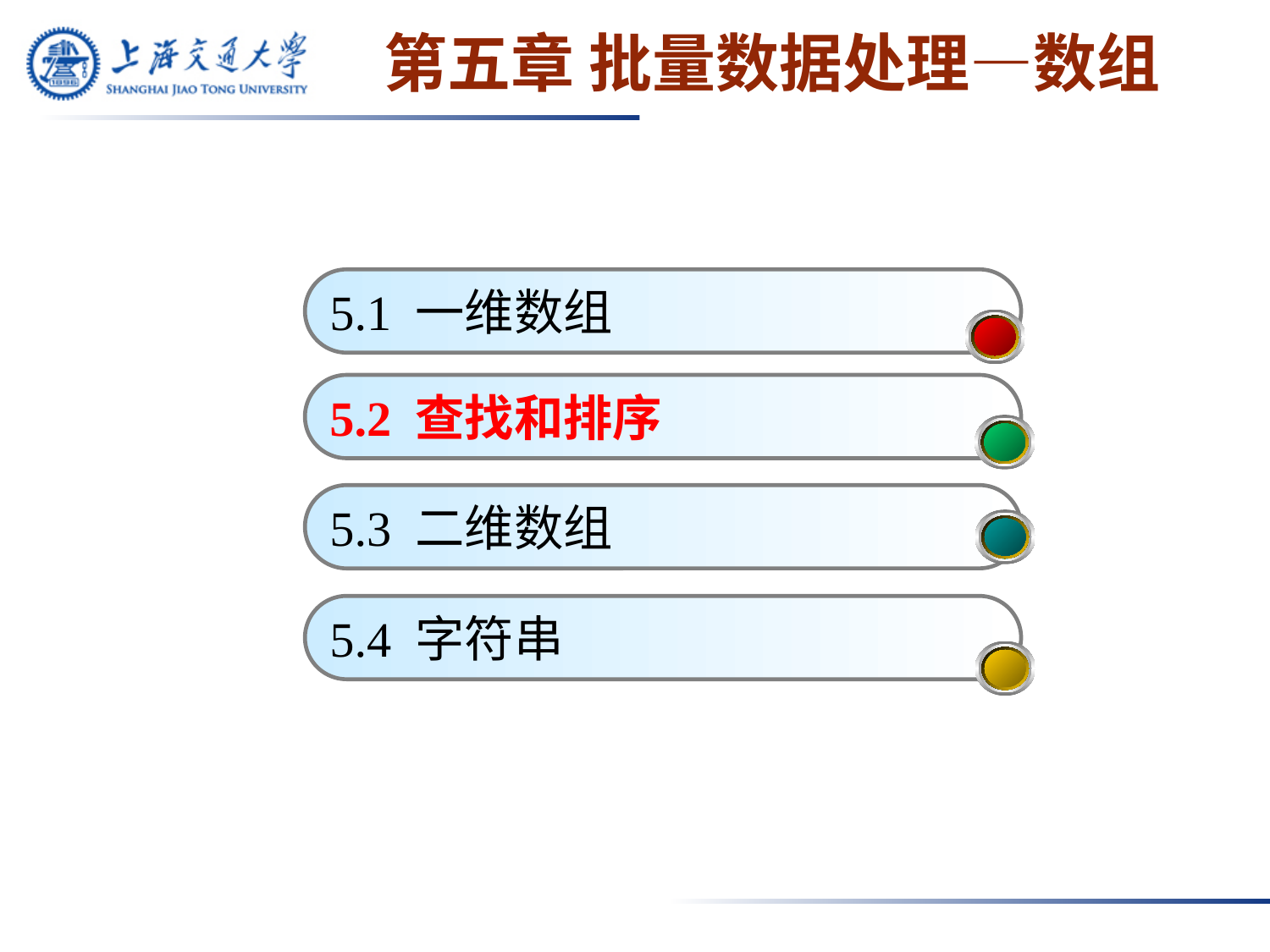

# 第五章 批量数据处理—数组
5.1 一维数组

5.2 查找和排序

5.3 二维数组

5.4 字符串